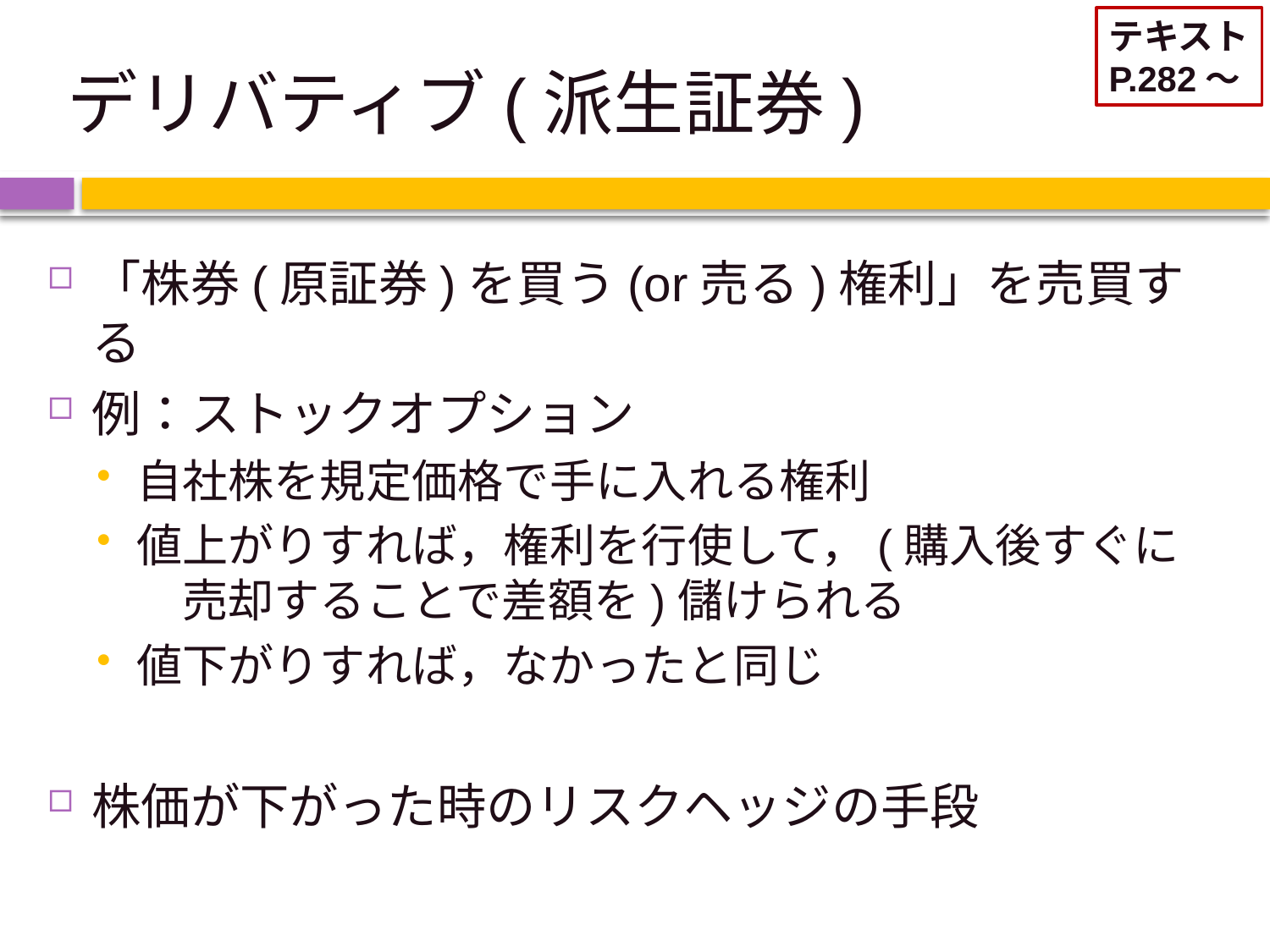

テキスト
P.282～
# デリバティブ(派生証券)
「株券(原証券)を買う(or売る)権利」を売買する
例：ストックオプション
自社株を規定価格で手に入れる権利
値上がりすれば，権利を行使して，(購入後すぐに　売却することで差額を)儲けられる
値下がりすれば，なかったと同じ

株価が下がった時のリスクヘッジの手段